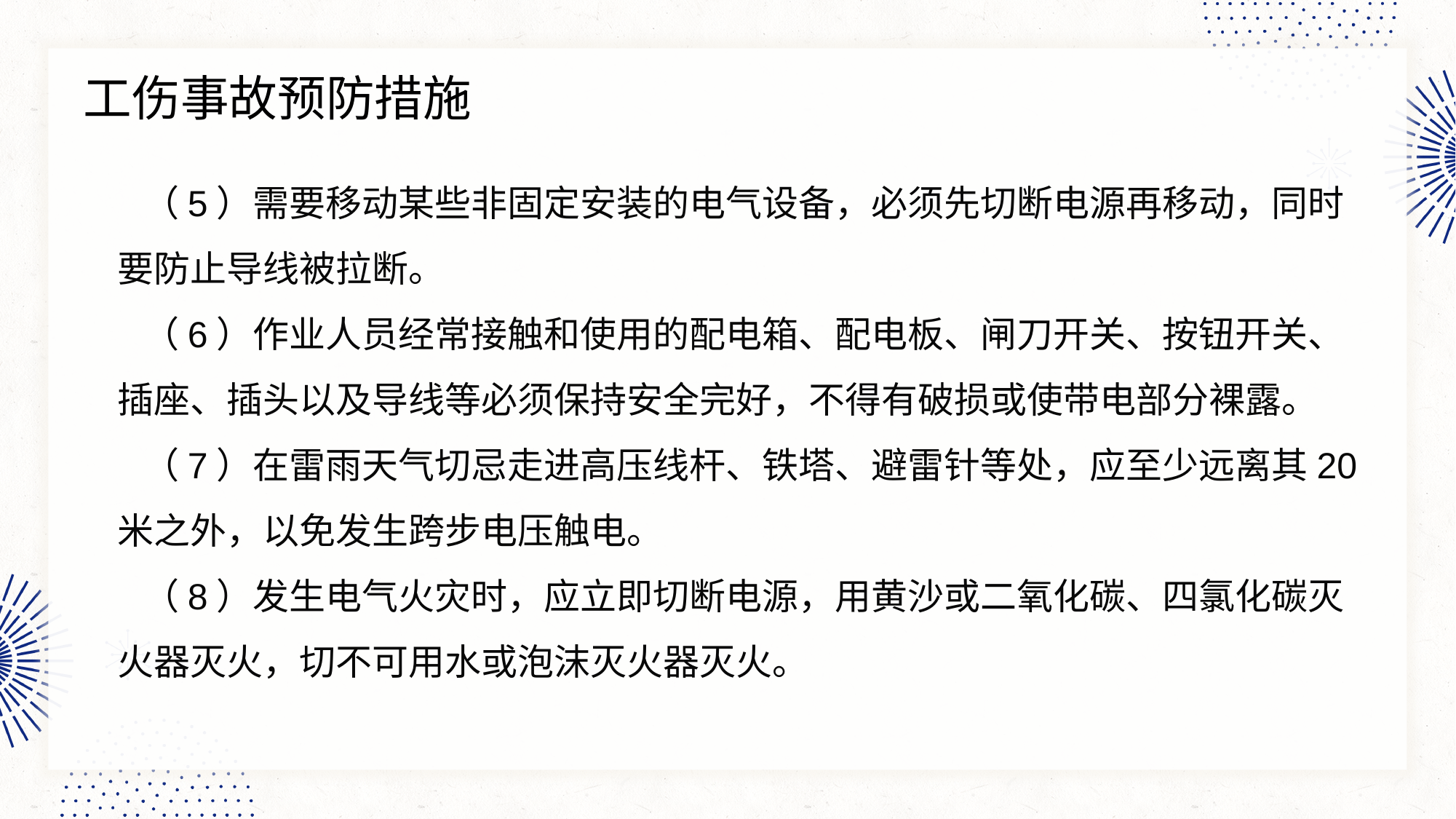

工伤事故预防措施
  （5）需要移动某些非固定安装的电气设备，必须先切断电源再移动，同时要防止导线被拉断。
  （6）作业人员经常接触和使用的配电箱、配电板、闸刀开关、按钮开关、插座、插头以及导线等必须保持安全完好，不得有破损或使带电部分裸露。
  （7）在雷雨天气切忌走进高压线杆、铁塔、避雷针等处，应至少远离其20米之外，以免发生跨步电压触电。
  （8）发生电气火灾时，应立即切断电源，用黄沙或二氧化碳、四氯化碳灭火器灭火，切不可用水或泡沫灭火器灭火。